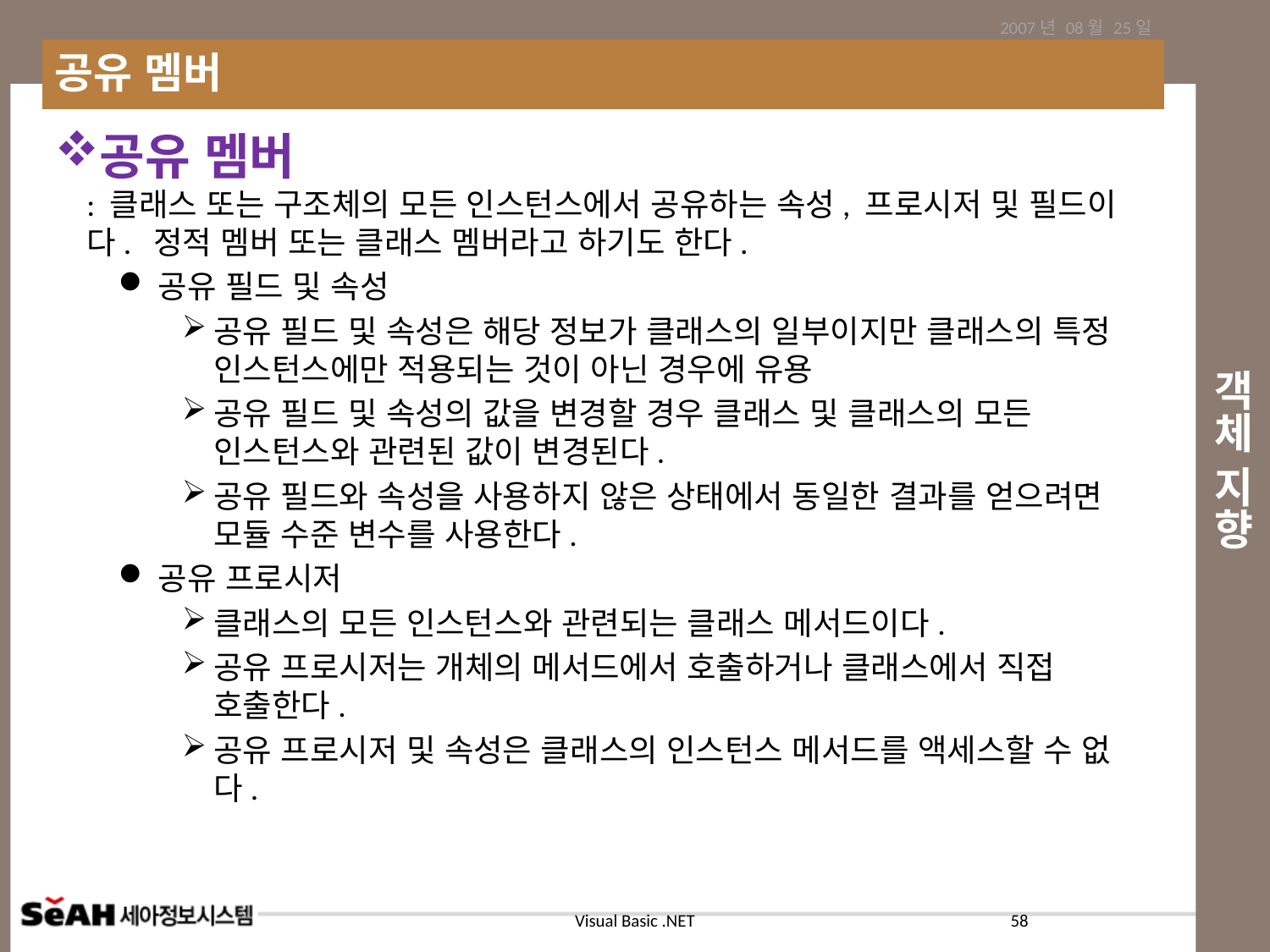

2007년 08월 25일
공유 멤버
# 객체 지향
공유 멤버
: 클래스 또는 구조체의 모든 인스턴스에서 공유하는 속성, 프로시저 및 필드이다.  정적 멤버 또는 클래스 멤버라고 하기도 한다.
공유 필드 및 속성
공유 필드 및 속성은 해당 정보가 클래스의 일부이지만 클래스의 특정 인스턴스에만 적용되는 것이 아닌 경우에 유용
공유 필드 및 속성의 값을 변경할 경우 클래스 및 클래스의 모든 인스턴스와 관련된 값이 변경된다.
공유 필드와 속성을 사용하지 않은 상태에서 동일한 결과를 얻으려면 모듈 수준 변수를 사용한다.
공유 프로시저
클래스의 모든 인스턴스와 관련되는 클래스 메서드이다.
공유 프로시저는 개체의 메서드에서 호출하거나 클래스에서 직접 호출한다.
공유 프로시저 및 속성은 클래스의 인스턴스 메서드를 액세스할 수 없다.
58
Visual Basic .NET